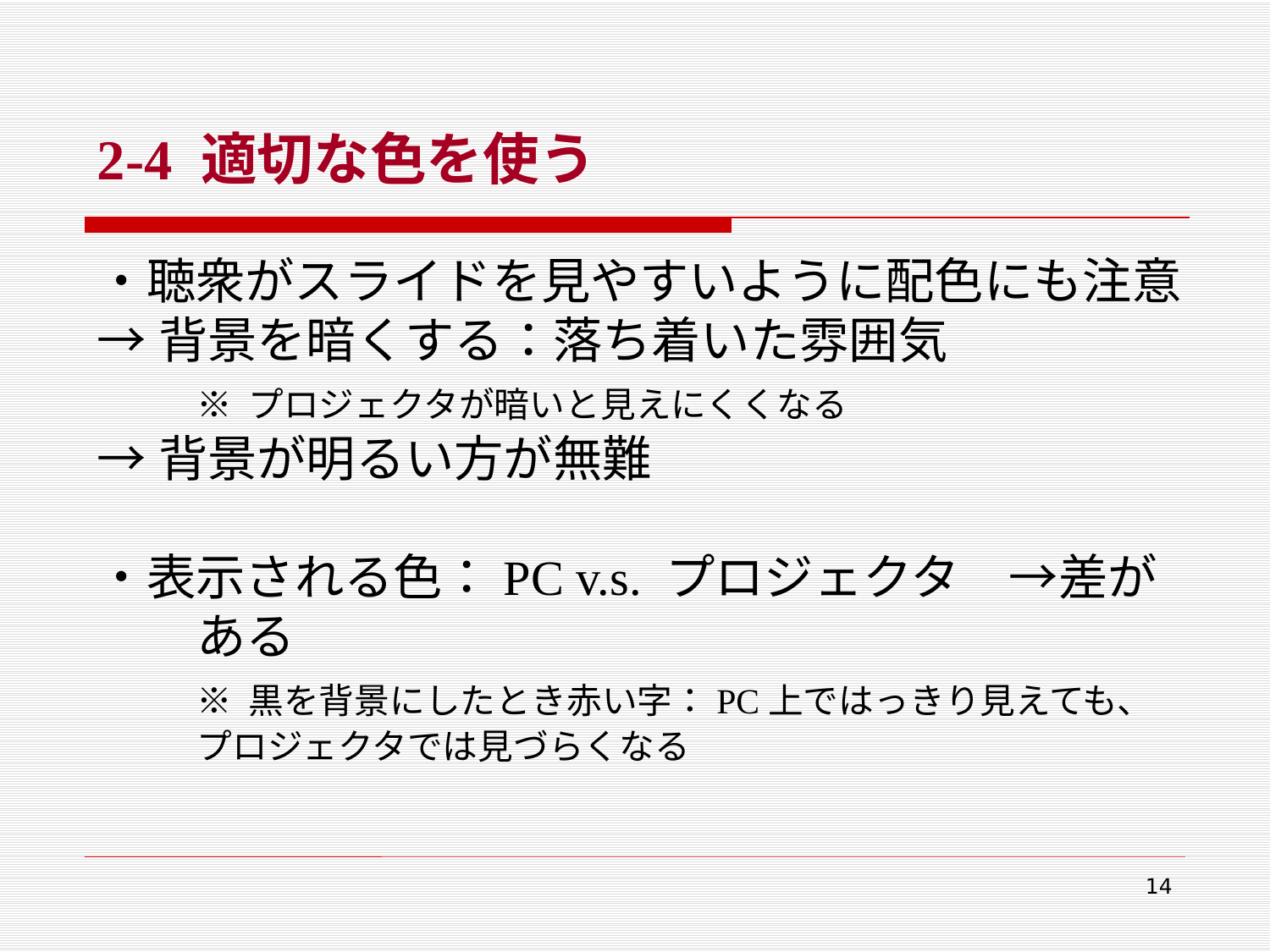

2-4 適切な色を使う

・聴衆がスライドを見やすいように配色にも注意
→背景を暗くする：落ち着いた雰囲気
	※ プロジェクタが暗いと見えにくくなる
→背景が明るい方が無難

・表示される色：PC v.s. プロジェクタ　→差がある
	※ 黒を背景にしたとき赤い字：PC上ではっきり見えても、プロジェクタでは見づらくなる
14